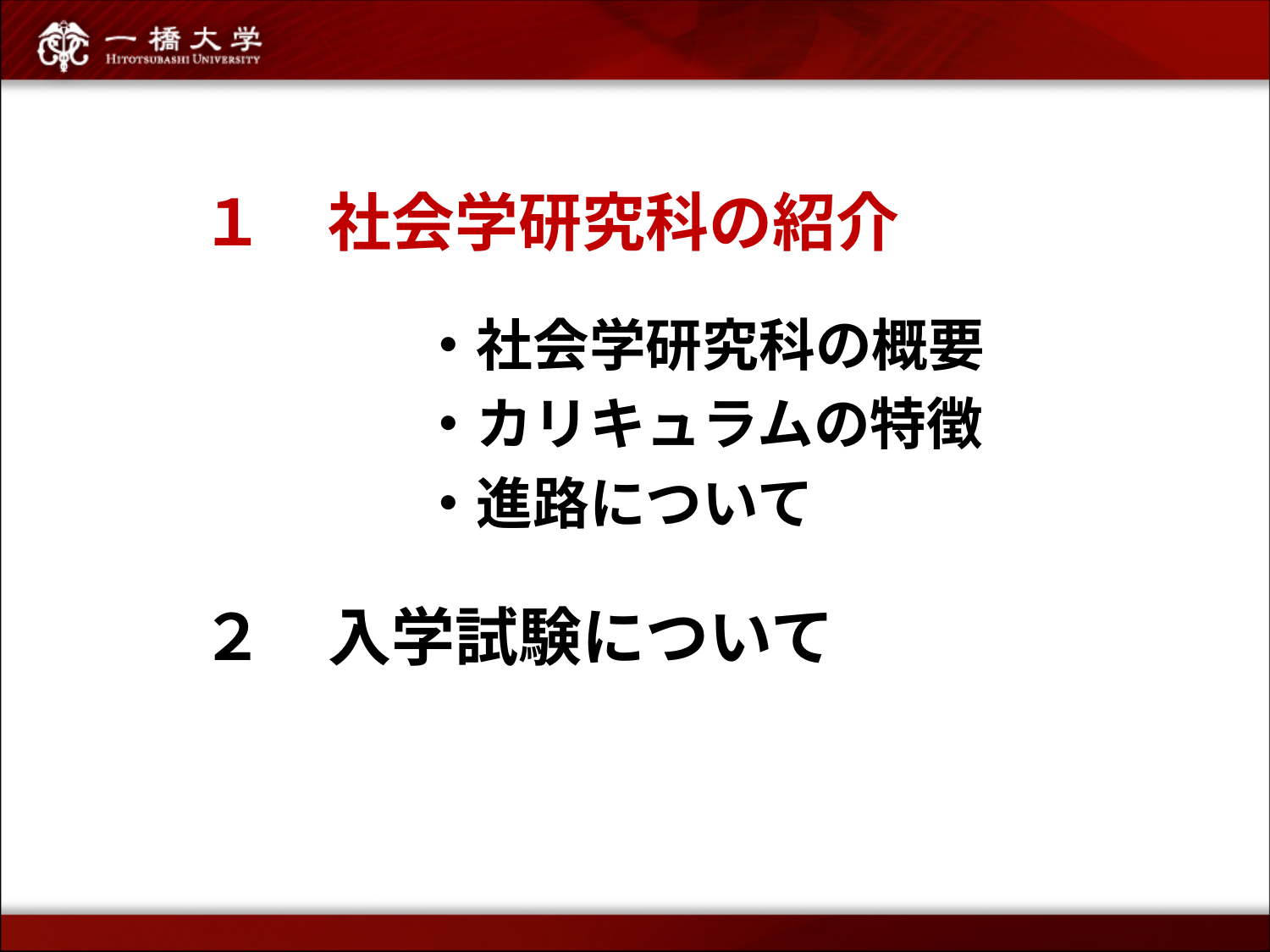

#
　１　社会学研究科の紹介

　　　　　・社会学研究科の概要
　　　　　・カリキュラムの特徴
　　　　　・進路について

　２　入学試験について